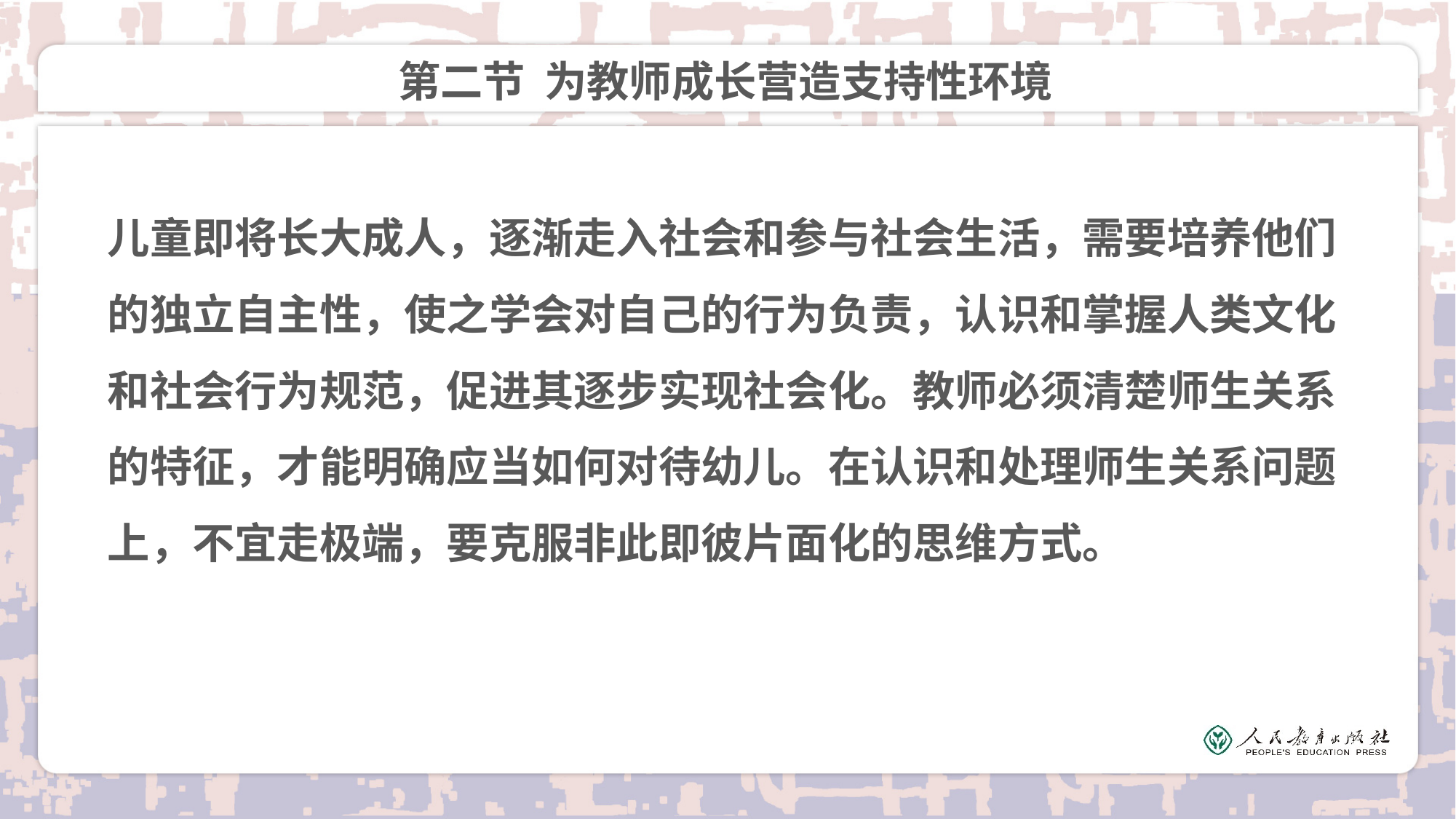

# 第二节  为教师成长营造支持性环境
儿童即将长大成人，逐渐走入社会和参与社会生活，需要培养他们的独立自主性，使之学会对自己的行为负责，认识和掌握人类文化和社会行为规范，促进其逐步实现社会化。教师必须清楚师生关系的特征，才能明确应当如何对待幼儿。在认识和处理师生关系问题上，不宜走极端，要克服非此即彼片面化的思维方式。